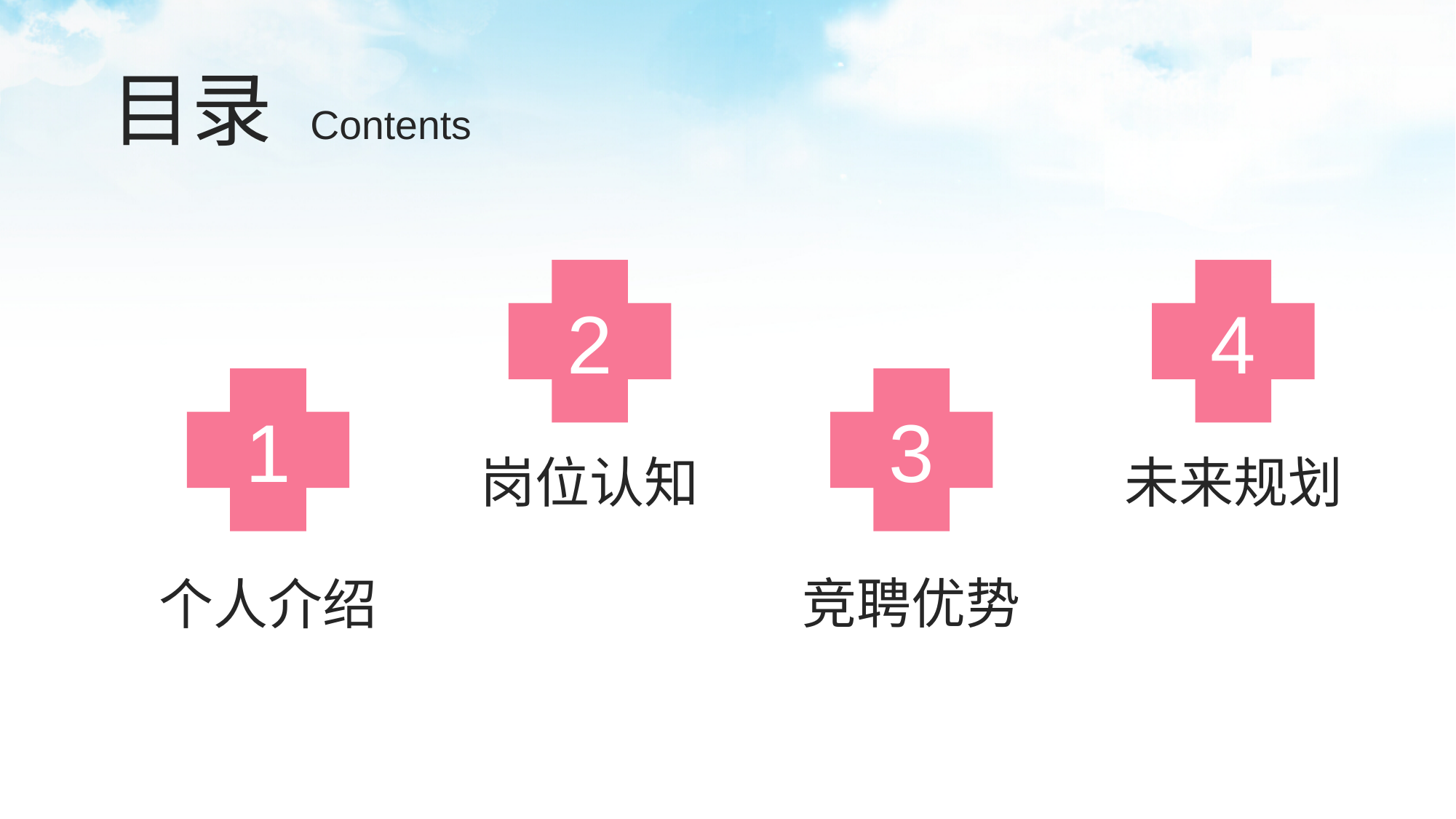

目录 Contents
2
4
1
3
未来规划
岗位认知
竞聘优势
个人介绍